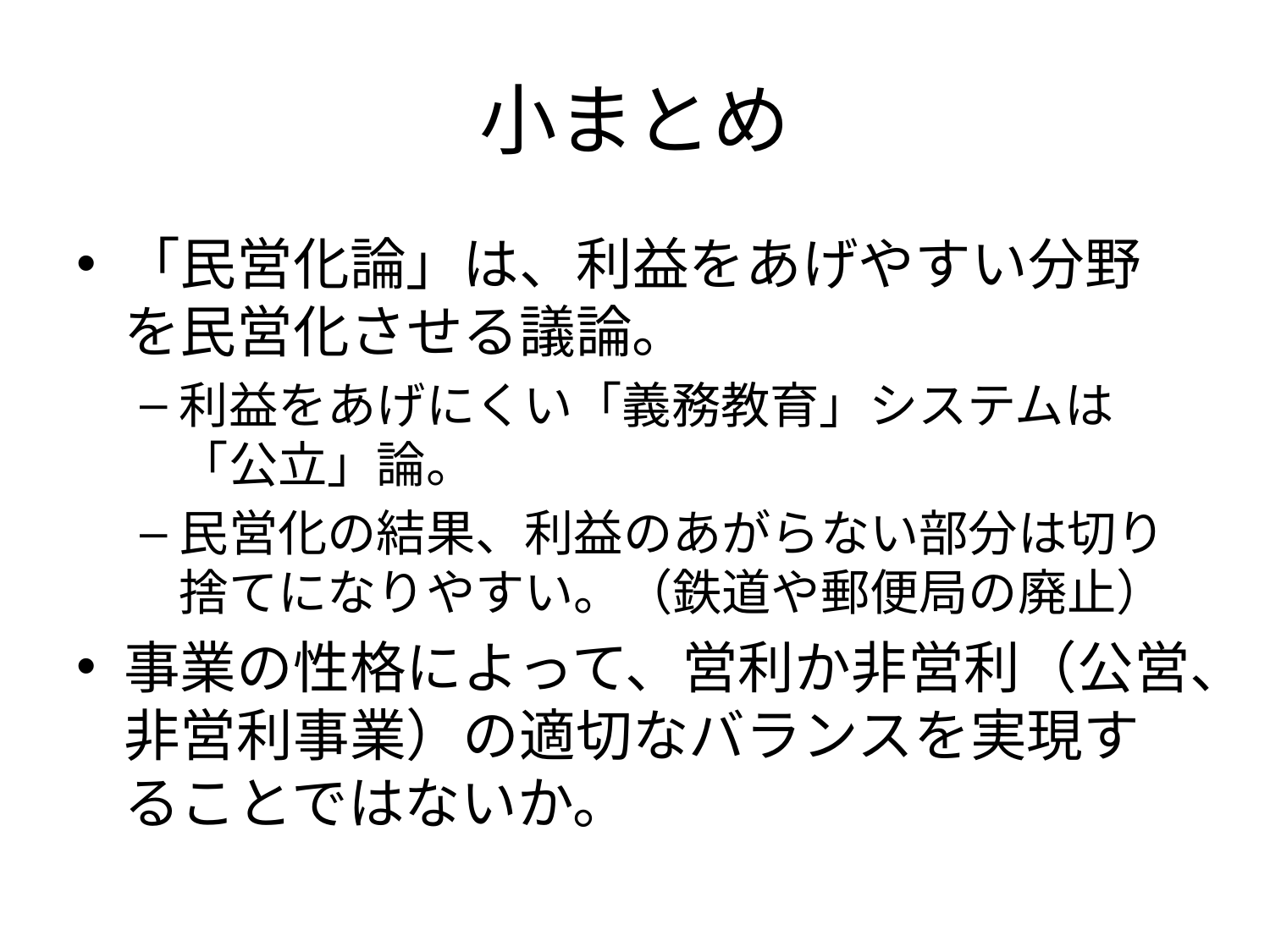

# 小まとめ
「民営化論」は、利益をあげやすい分野を民営化させる議論。
利益をあげにくい「義務教育」システムは「公立」論。
民営化の結果、利益のあがらない部分は切り捨てになりやすい。（鉄道や郵便局の廃止）
事業の性格によって、営利か非営利（公営、非営利事業）の適切なバランスを実現することではないか。